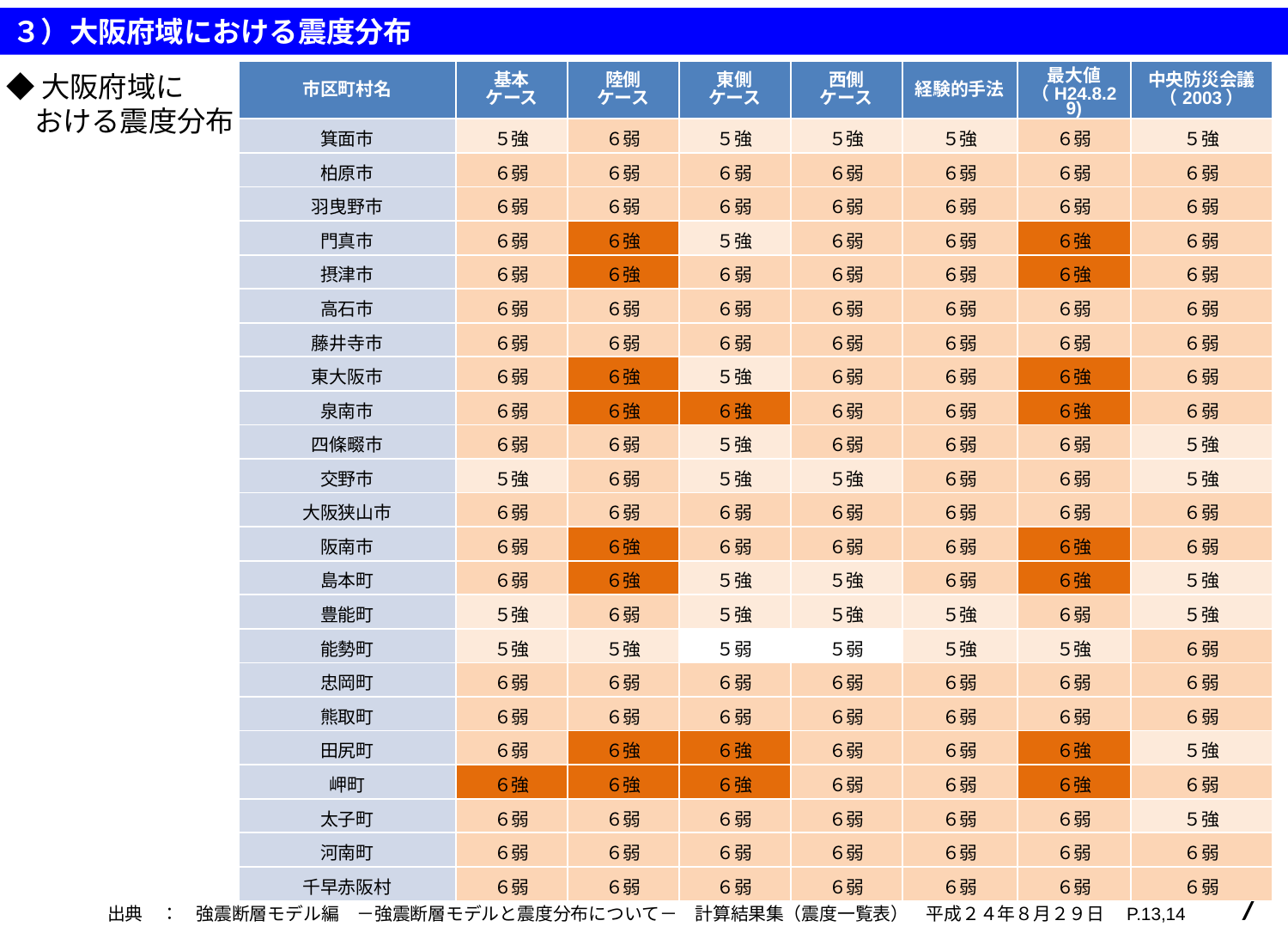

３）大阪府域における震度分布
| 岸和田市 | ６弱 | ６弱 | ６弱 | ６弱 | ６弱 | ６弱 | ６弱 |
| --- | --- | --- | --- | --- | --- | --- | --- |
| 豊中市 | ６弱 | ６強 | ５強 | ６弱 | ６弱 | ６強 | ５強 |
| 池田市 | ６弱 | ６弱 | ５強 | ５強 | ５強 | ６弱 | ５強 |
| 吹田市 | ６弱 | ６強 | ６弱 | ６弱 | ６弱 | ６強 | ５強 |
| 泉大津市 | ６弱 | ６弱 | ６弱 | ６弱 | ６弱 | ６弱 | ６弱 |
| 高槻市 | ６弱 | ６強 | ５強 | ６弱 | ６弱 | ６強 | ５強 |
| 貝塚市 | ６弱 | ６弱 | ６弱 | ６弱 | ６弱 | ６弱 | ６弱 |
| 守口市 | ６弱 | ６弱 | ５強 | ６弱 | ６弱 | ６弱 | ６弱 |
| 枚方市 | ６弱 | ６強 | ５強 | ６弱 | ６弱 | ６強 | ５強 |
| 茨木市 | ６弱 | ６強 | ５強 | ６弱 | ６弱 | ６強 | ６弱 |
| 八尾市 | ６弱 | ６弱 | ５強 | ６弱 | ６弱 | ６弱 | ５強 |
| 泉佐野市 | ６弱 | ６強 | ６強 | ６弱 | ６弱 | ６強 | ６弱 |
| 富田林市 | ６弱 | ６弱 | ６弱 | ６弱 | ６弱 | ６弱 | ６弱 |
| 寝屋川市 | ６弱 | ６強 | ５強 | ６弱 | ６弱 | ６強 | ６弱 |
| 河内長野市 | ６弱 | ６弱 | ６弱 | ６弱 | ６弱 | ６弱 | ６弱 |
| 松原市 | ６弱 | ６弱 | ５強 | ５強 | ６弱 | ６弱 | ６弱 |
| 大東市 | ６弱 | ６強 | ５強 | ６弱 | ６弱 | ６強 | ６弱 |
| 和泉市 | ６弱 | ６弱 | ６弱 | ６弱 | ６弱 | ６弱 | ６弱 |
| 箕面市 | ５強 | ６弱 | ５強 | ５強 | ５強 | ６弱 | ５強 |
| 柏原市 | ６弱 | ６弱 | ６弱 | ６弱 | ６弱 | ６弱 | ６弱 |
| 羽曳野市 | ６弱 | ６弱 | ６弱 | ６弱 | ６弱 | ６弱 | ６弱 |
| 門真市 | ６弱 | ６強 | ５強 | ６弱 | ６弱 | ６強 | ６弱 |
| 摂津市 | ６弱 | ６強 | ６弱 | ６弱 | ６弱 | ６強 | ６弱 |
| 高石市 | ６弱 | ６弱 | ６弱 | ６弱 | ６弱 | ６弱 | ６弱 |
| 藤井寺市 | ６弱 | ６弱 | ６弱 | ６弱 | ６弱 | ６弱 | ６弱 |
| 東大阪市 | ６弱 | ６強 | ５強 | ６弱 | ６弱 | ６強 | ６弱 |
| 泉南市 | ６弱 | ６強 | ６強 | ６弱 | ６弱 | ６強 | ６弱 |
| 四條畷市 | ６弱 | ６弱 | ５強 | ６弱 | ６弱 | ６弱 | ５強 |
| 交野市 | ５強 | ６弱 | ５強 | ５強 | ６弱 | ６弱 | ５強 |
| 大阪狭山市 | ６弱 | ６弱 | ６弱 | ６弱 | ６弱 | ６弱 | ６弱 |
| 阪南市 | ６弱 | ６強 | ６弱 | ６弱 | ６弱 | ６強 | ６弱 |
| 島本町 | ６弱 | ６強 | ５強 | ５強 | ６弱 | ６強 | ５強 |
| 豊能町 | ５強 | ６弱 | ５強 | ５強 | ５強 | ６弱 | ５弱 |
| 能勢町 | ５強 | ５強 | ５弱 | ５弱 | ５強 | ５強 | ６弱 |
| 忠岡町 | ６弱 | ６弱 | ６弱 | ６弱 | ６弱 | ６弱 | ６弱 |
| 熊取町 | ６弱 | ６弱 | ６弱 | ６弱 | ６弱 | ６弱 | ６弱 |
| 田尻町 | ６弱 | ６強 | ６強 | ６弱 | ６弱 | ６強 | ５強 |
| 岬町 | ６強 | ６強 | ６強 | ６弱 | ６弱 | ６強 | ６弱 |
| 太子町 | ６弱 | ６弱 | ６弱 | ６弱 | ６弱 | ６弱 | ５強 |
| 河南町 | ６弱 | ６弱 | ６弱 | ６弱 | ６弱 | ６弱 | ６弱 |
| 千早赤阪村 | ６弱 | ６弱 | ６弱 | ６弱 | ６弱 | ６弱 | ６弱 |
| 市区町村名 | 基本 ケース | 陸側 ケース | 東側 ケース | 西側 ケース | 経験的手法 | 最大値 （H24.8.29) | 中央防災会議 （2003） |
| --- | --- | --- | --- | --- | --- | --- | --- |
| 箕面市 | ５強 | ６弱 | ５強 | ５強 | ５強 | ６弱 | ５強 |
| 柏原市 | ６弱 | ６弱 | ６弱 | ６弱 | ６弱 | ６弱 | ６弱 |
| 羽曳野市 | ６弱 | ６弱 | ６弱 | ６弱 | ６弱 | ６弱 | ６弱 |
| 門真市 | ６弱 | ６強 | ５強 | ６弱 | ６弱 | ６強 | ６弱 |
| 摂津市 | ６弱 | ６強 | ６弱 | ６弱 | ６弱 | ６強 | ６弱 |
| 高石市 | ６弱 | ６弱 | ６弱 | ６弱 | ６弱 | ６弱 | ６弱 |
| 藤井寺市 | ６弱 | ６弱 | ６弱 | ６弱 | ６弱 | ６弱 | ６弱 |
| 東大阪市 | ６弱 | ６強 | ５強 | ６弱 | ６弱 | ６強 | ６弱 |
| 泉南市 | ６弱 | ６強 | ６強 | ６弱 | ６弱 | ６強 | ６弱 |
| 四條畷市 | ６弱 | ６弱 | ５強 | ６弱 | ６弱 | ６弱 | ５強 |
| 交野市 | ５強 | ６弱 | ５強 | ５強 | ６弱 | ６弱 | ５強 |
| 大阪狭山市 | ６弱 | ６弱 | ６弱 | ６弱 | ６弱 | ６弱 | ６弱 |
| 阪南市 | ６弱 | ６強 | ６弱 | ６弱 | ６弱 | ６強 | ６弱 |
| 島本町 | ６弱 | ６強 | ５強 | ５強 | ６弱 | ６強 | ５強 |
| 豊能町 | ５強 | ６弱 | ５強 | ５強 | ５強 | ６弱 | ５強 |
| 能勢町 | ５強 | ５強 | ５弱 | ５弱 | ５強 | ５強 | ６弱 |
| 忠岡町 | ６弱 | ６弱 | ６弱 | ６弱 | ６弱 | ６弱 | ６弱 |
| 熊取町 | ６弱 | ６弱 | ６弱 | ６弱 | ６弱 | ６弱 | ６弱 |
| 田尻町 | ６弱 | ６強 | ６強 | ６弱 | ６弱 | ６強 | ５強 |
| 岬町 | ６強 | ６強 | ６強 | ６弱 | ６弱 | ６強 | ６弱 |
| 太子町 | ６弱 | ６弱 | ６弱 | ６弱 | ６弱 | ６弱 | ５強 |
| 河南町 | ６弱 | ６弱 | ６弱 | ６弱 | ６弱 | ６弱 | ６弱 |
| 千早赤阪村 | ６弱 | ６弱 | ６弱 | ６弱 | ６弱 | ６弱 | ６弱 |
◆大阪府域に
　おける震度分布
7
出典　：　強震断層モデル編　－強震断層モデルと震度分布について－　計算結果集（震度一覧表）　平成２４年８月２９日　P.13,14